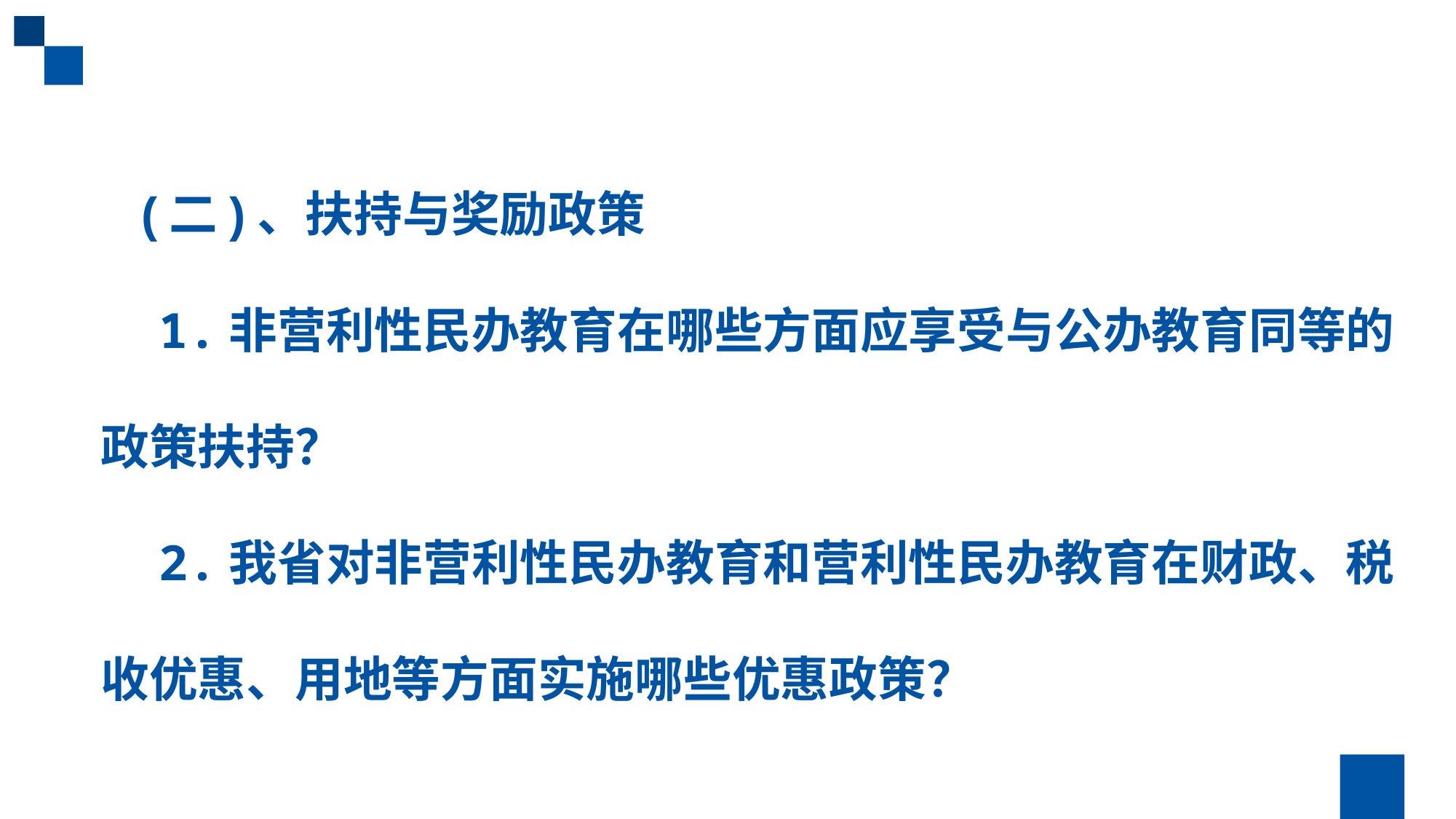

(二)、扶持与奖励政策
  1.非营利性民办教育在哪些方面应享受与公办教育同等的政策扶持？
  2.我省对非营利性民办教育和营利性民办教育在财政、税收优惠、用地等方面实施哪些优惠政策？

55